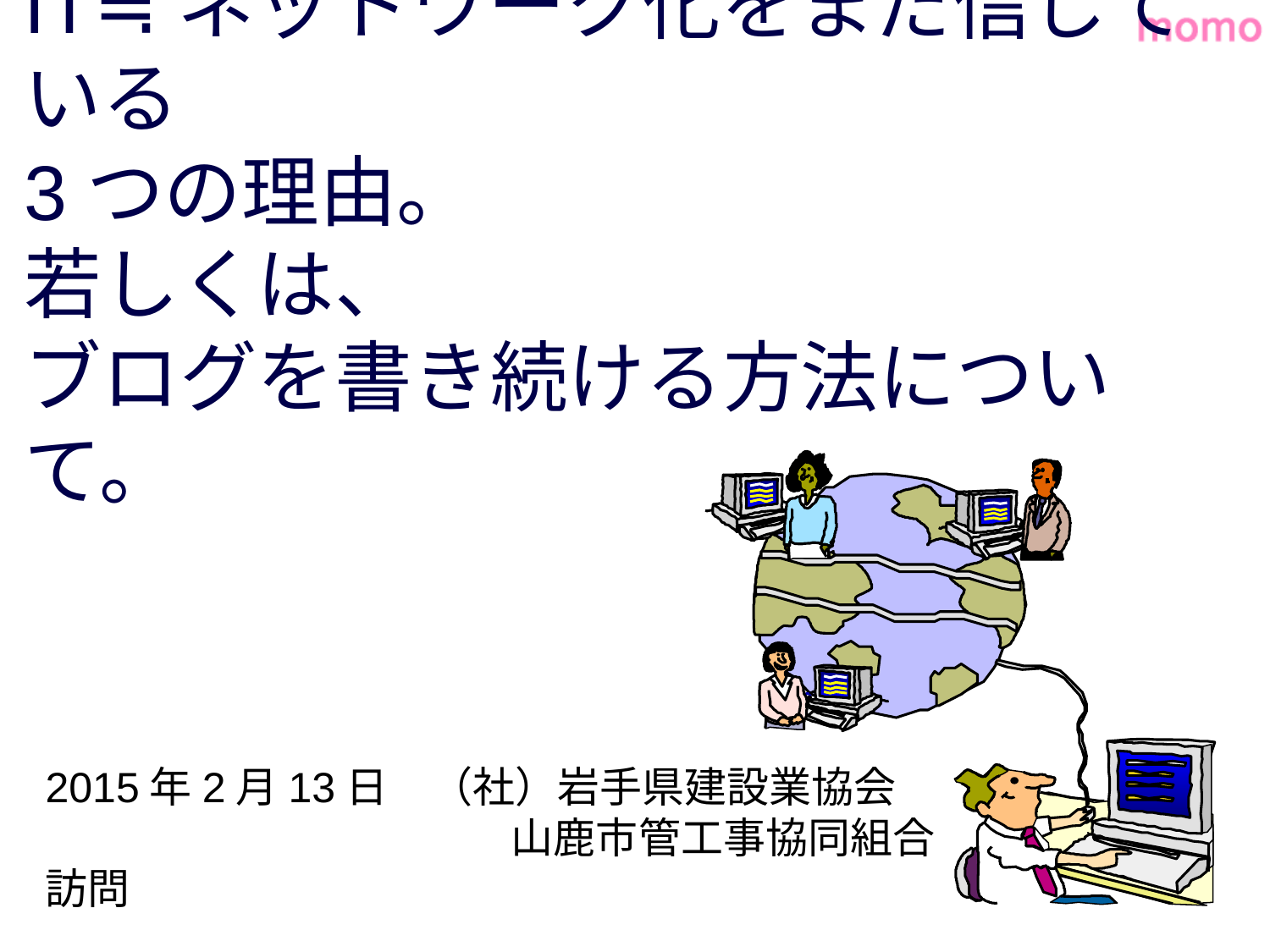

# IT≒ネットワーク化をまだ信じている 3つの理由。 若しくは、 ブログを書き続ける方法について。

2015年2月13日　（社）岩手県建設業協会
　　　　　　　　　　　山鹿市管工事協同組合訪問